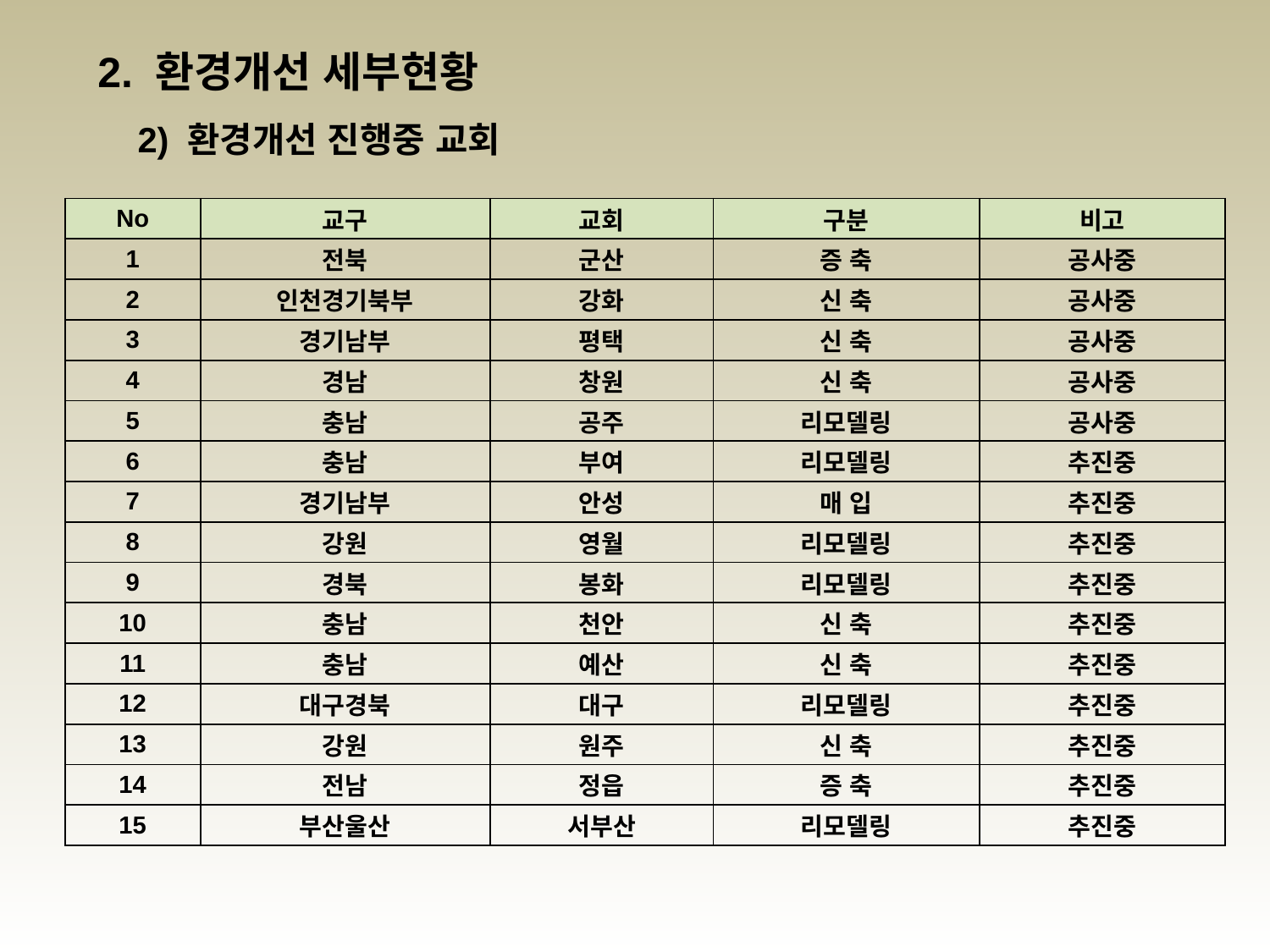

2. 환경개선 세부현황
2) 환경개선 진행중 교회
| No | 교구 | 교회 | 구분 | 비고 |
| --- | --- | --- | --- | --- |
| 1 | 전북 | 군산 | 증 축 | 공사중 |
| 2 | 인천경기북부 | 강화 | 신 축 | 공사중 |
| 3 | 경기남부 | 평택 | 신 축 | 공사중 |
| 4 | 경남 | 창원 | 신 축 | 공사중 |
| 5 | 충남 | 공주 | 리모델링 | 공사중 |
| 6 | 충남 | 부여 | 리모델링 | 추진중 |
| 7 | 경기남부 | 안성 | 매 입 | 추진중 |
| 8 | 강원 | 영월 | 리모델링 | 추진중 |
| 9 | 경북 | 봉화 | 리모델링 | 추진중 |
| 10 | 충남 | 천안 | 신 축 | 추진중 |
| 11 | 충남 | 예산 | 신 축 | 추진중 |
| 12 | 대구경북 | 대구 | 리모델링 | 추진중 |
| 13 | 강원 | 원주 | 신 축 | 추진중 |
| 14 | 전남 | 정읍 | 증 축 | 추진중 |
| 15 | 부산울산 | 서부산 | 리모델링 | 추진중 |